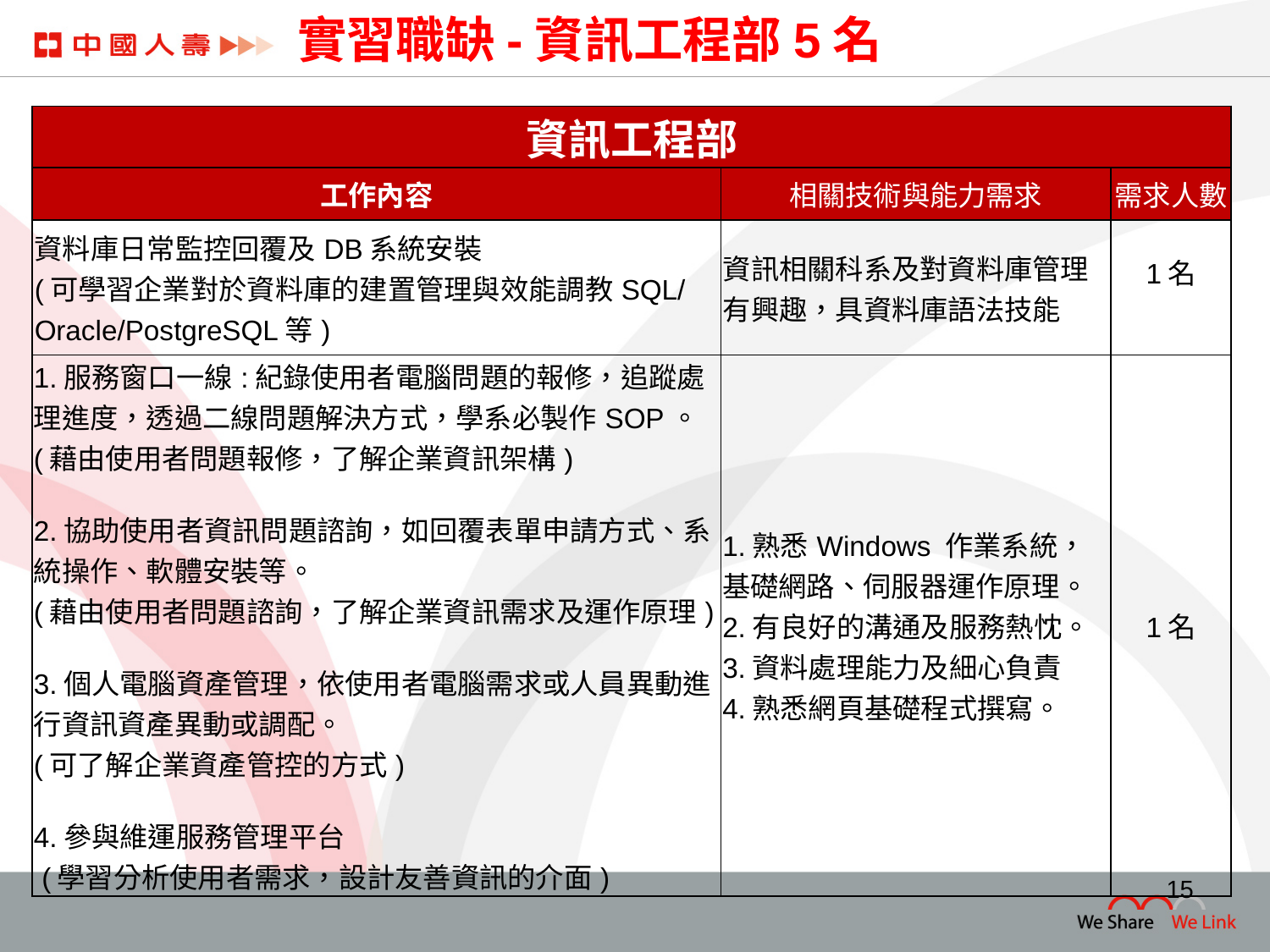

# 實習職缺-資訊工程部5名
| 資訊工程部 |  |  |
| --- | --- | --- |
| 工作內容 | 相關技術與能力需求 | 需求人數 |
| 資料庫日常監控回覆及DB系統安裝 (可學習企業對於資料庫的建置管理與效能調教SQL/Oracle/PostgreSQL等) | 資訊相關科系及對資料庫管理有興趣，具資料庫語法技能 | 1名 |
| 1.服務窗口一線:紀錄使用者電腦問題的報修，追蹤處理進度，透過二線問題解決方式，學系必製作SOP。 (藉由使用者問題報修，了解企業資訊架構) 2.協助使用者資訊問題諮詢，如回覆表單申請方式、系統操作、軟體安裝等。 (藉由使用者問題諮詢，了解企業資訊需求及運作原理) 3.個人電腦資產管理，依使用者電腦需求或人員異動進行資訊資產異動或調配。 (可了解企業資產管控的方式) 4.參與維運服務管理平台 (學習分析使用者需求，設計友善資訊的介面) | 1.熟悉Windows 作業系統，基礎網路、伺服器運作原理。 2.有良好的溝通及服務熱忱。 3.資料處理能力及細心負責 4.熟悉網頁基礎程式撰寫。 | 1名 |
15